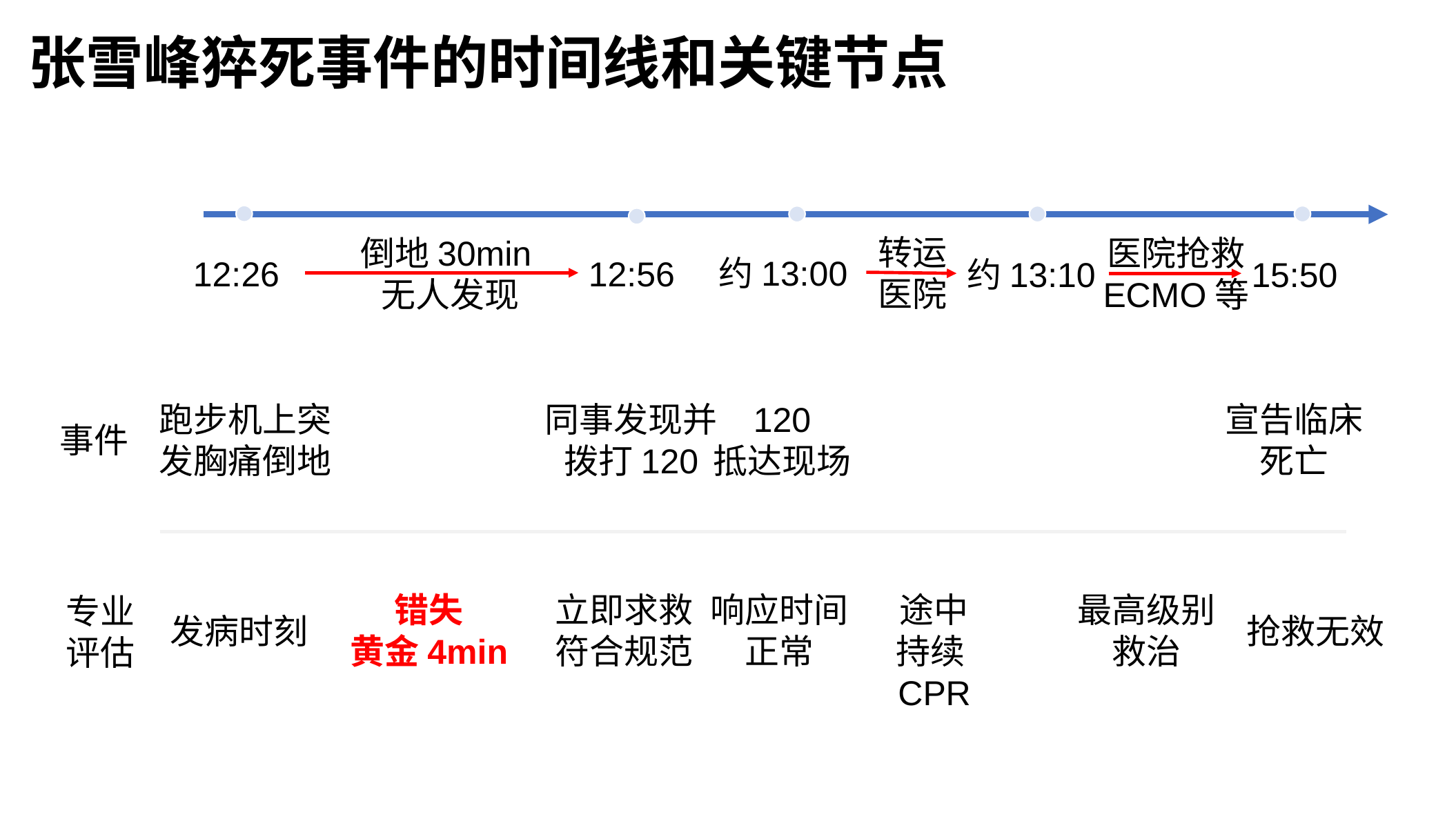

张雪峰猝死事件的时间线和关键节点

转运
医院
医院抢救
ECMO等
倒地30min无人发现
约13:00
12:26
12:56
约13:10
15:50
跑步机上突发胸痛倒地
同事发现并拨打120
120
抵达现场
宣告临床死亡
事件
错失
黄金4min
立即求救
符合规范
响应时间正常
途中
持续CPR
最高级别
救治
专业评估
发病时刻
抢救无效